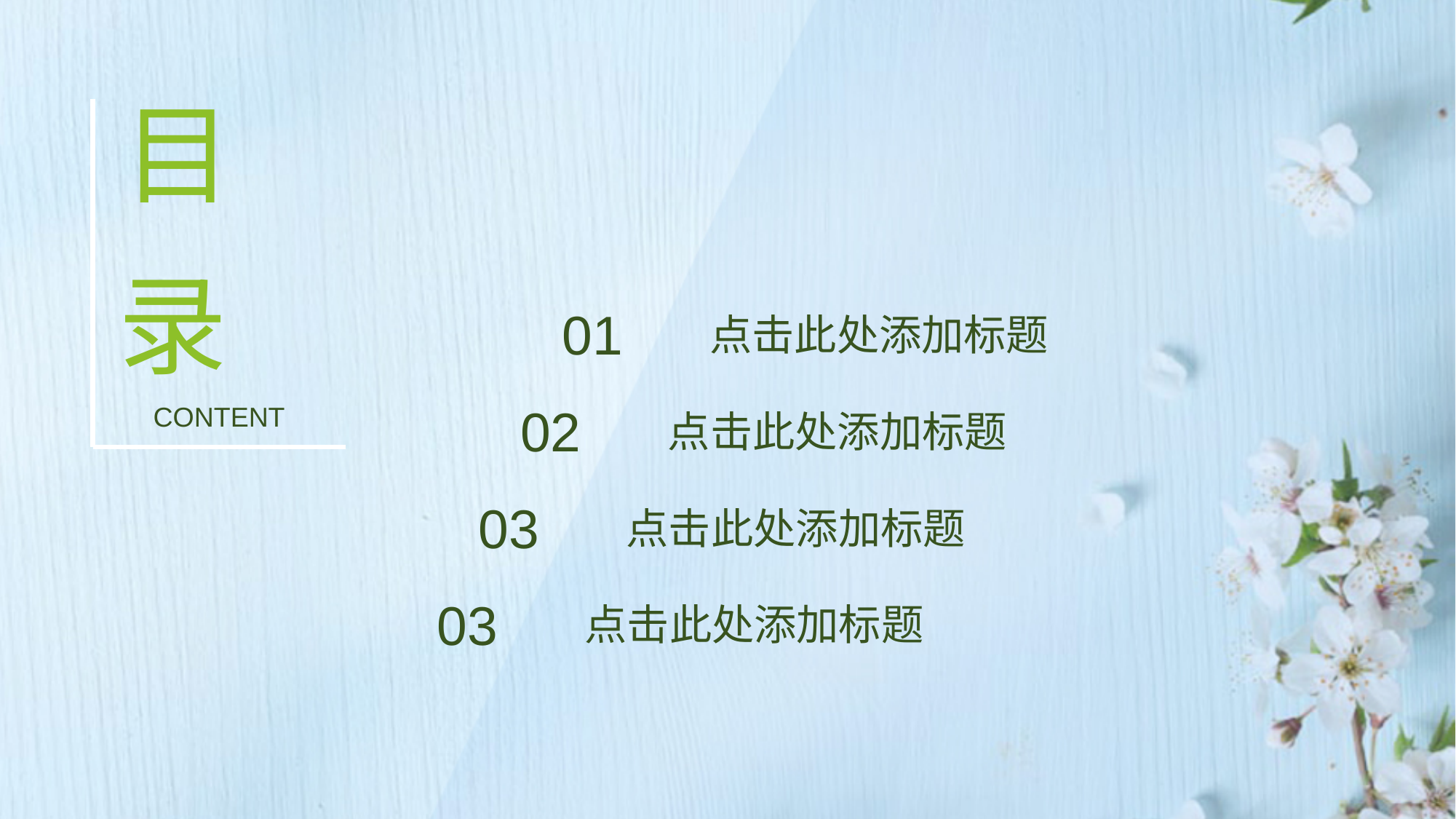

目
录
CONTENT
01
点击此处添加标题
02
点击此处添加标题
03
点击此处添加标题
03
点击此处添加标题